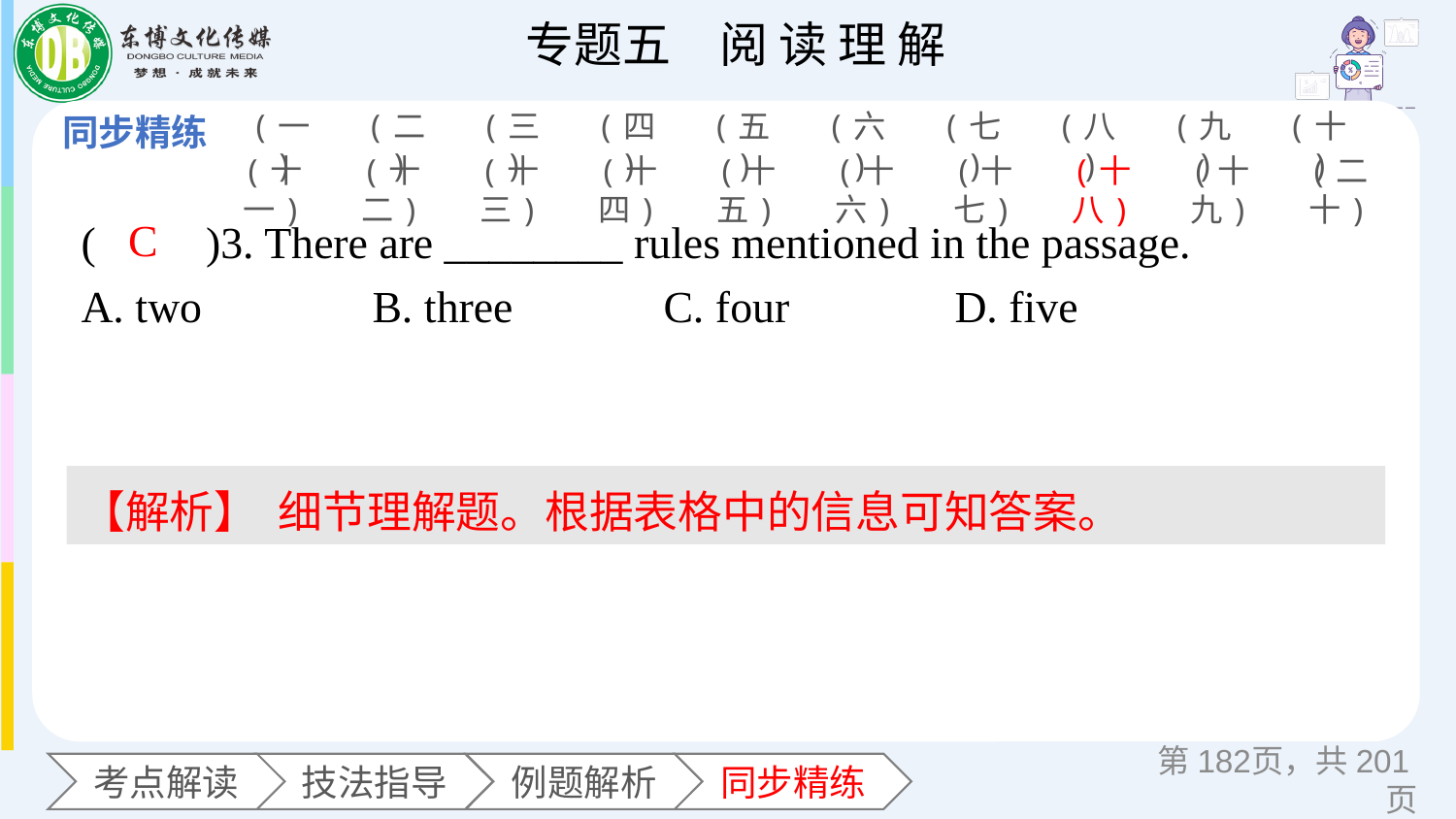

(一)
(二)
(三)
(四)
(五)
(六)
(七)
(八)
(九)
(十)
(十一)
(十二)
(十三)
(十四)
(十五)
(十六)
(十七)
(十八)
(十九)
(二十)
(　　)3. There are ________ rules mentioned in the passage.
A. two    	B. three    	C. four    	D. five
C
【解析】  细节理解题。根据表格中的信息可知答案。
第182页，共201页